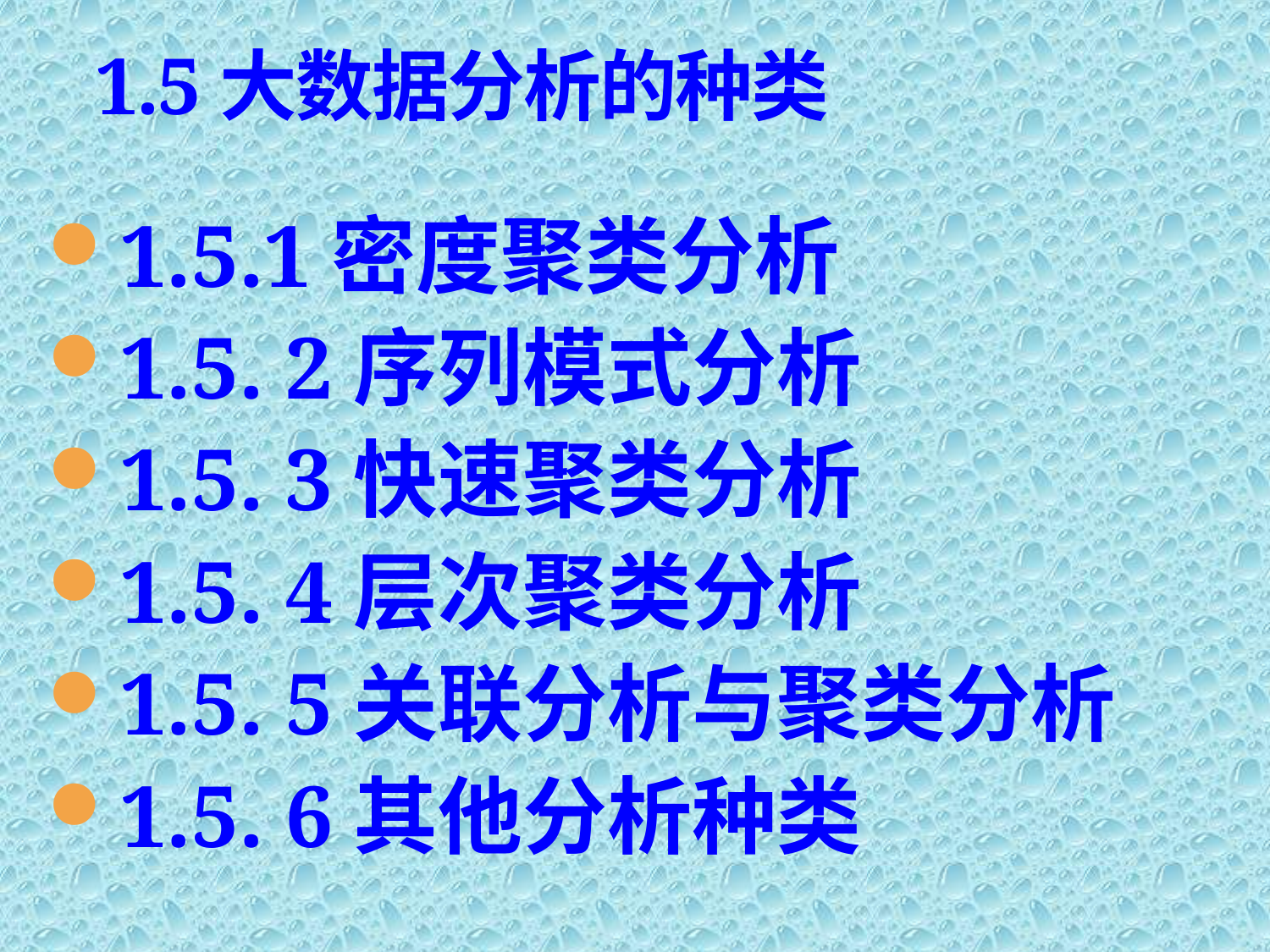

# 1.5大数据分析的种类
1.5.1密度聚类分析
1.5. 2序列模式分析
1.5. 3快速聚类分析
1.5. 4层次聚类分析
1.5. 5关联分析与聚类分析
1.5. 6其他分析种类